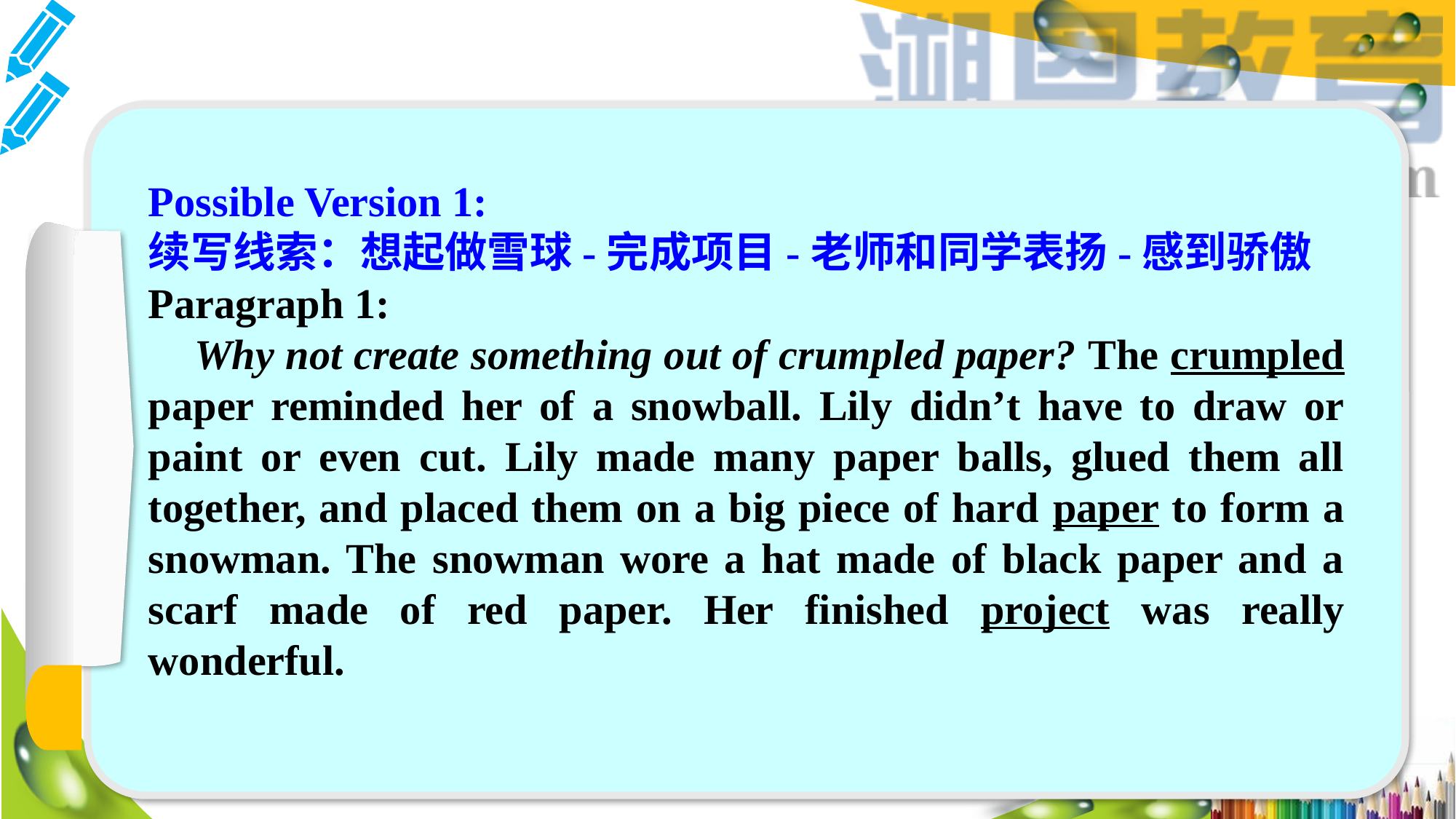

Possible Version 1:
续写线索：想起做雪球-完成项目-老师和同学表扬-感到骄傲
Paragraph 1:
    Why not create something out of crumpled paper? The crumpled paper reminded her of a snowball. Lily didn’t have to draw or paint or even cut. Lily made many paper balls, glued them all together, and placed them on a big piece of hard paper to form a snowman. The snowman wore a hat made of black paper and a scarf made of red paper. Her finished project was really wonderful.

#